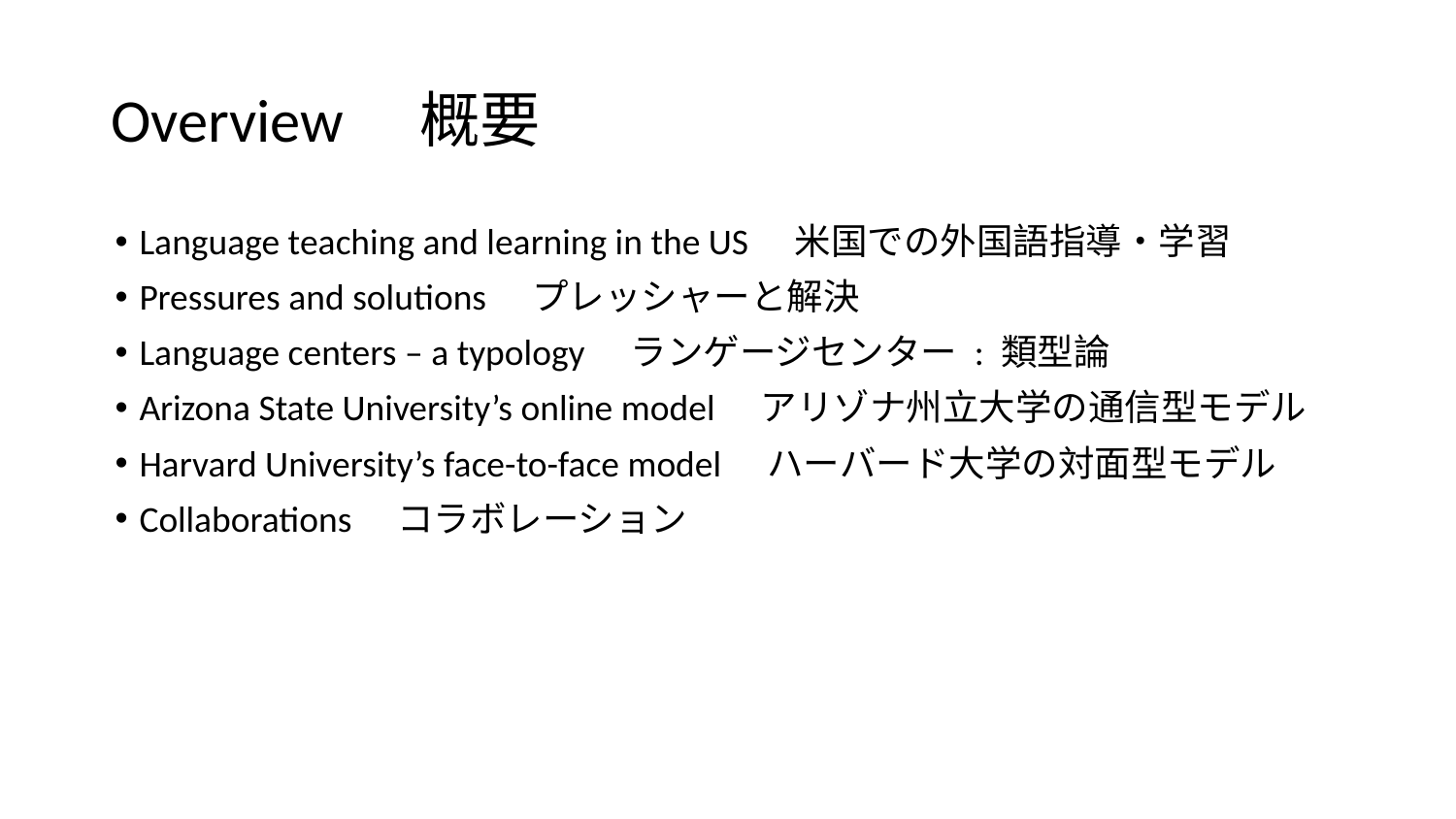

# Overview　概要
Language teaching and learning in the US　米国での外国語指導・学習
Pressures and solutions　プレッシャーと解決
Language centers – a typology　ランゲージセンター : 類型論
Arizona State University’s online model　アリゾナ州立大学の通信型モデル
Harvard University’s face-to-face model　ハーバード大学の対面型モデル
Collaborations　コラボレーション